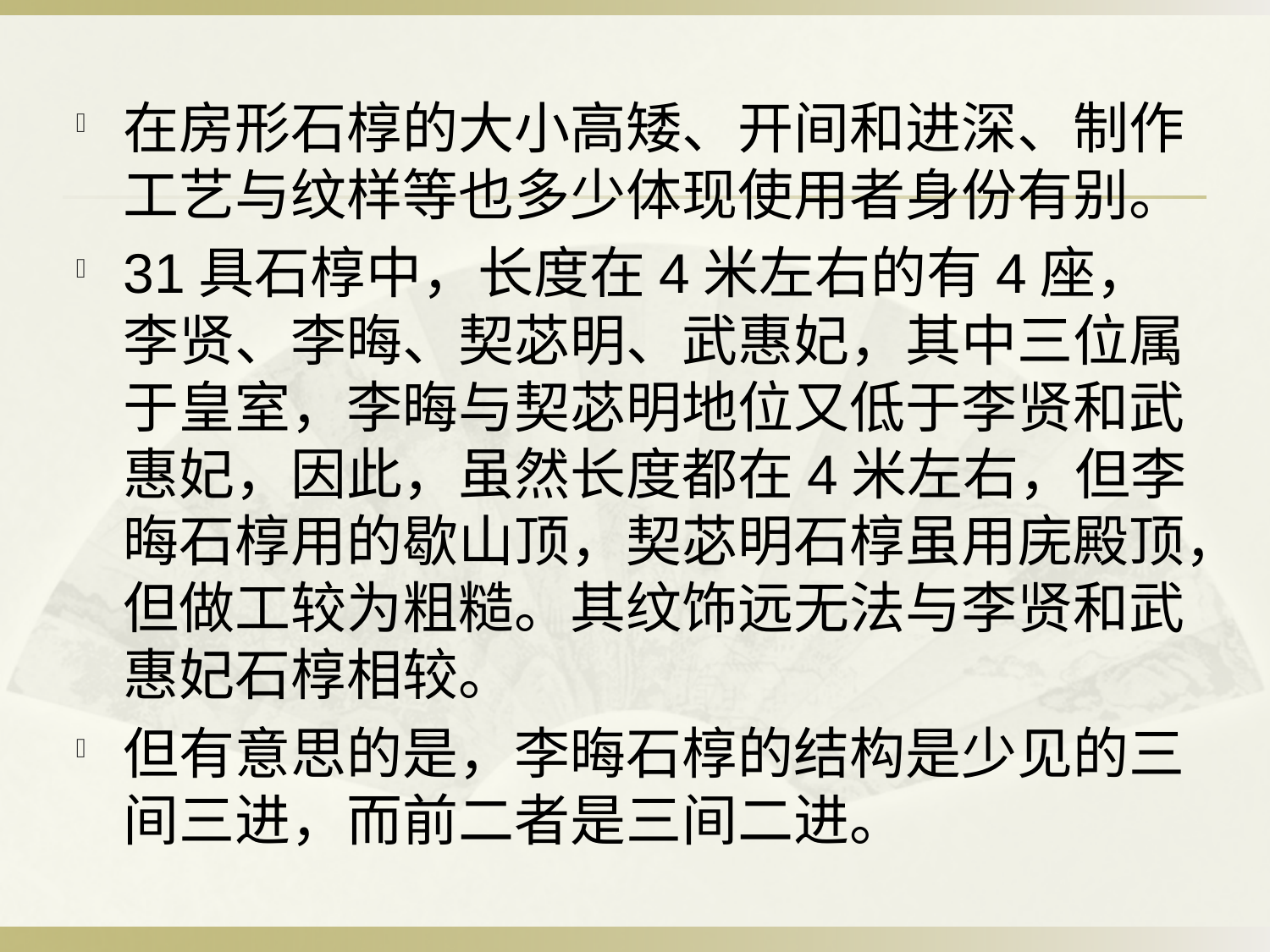

#
在房形石椁的大小高矮、开间和进深、制作工艺与纹样等也多少体现使用者身份有别。
31具石椁中，长度在4米左右的有4座，李贤、李晦、契苾明、武惠妃，其中三位属于皇室，李晦与契苾明地位又低于李贤和武惠妃，因此，虽然长度都在4米左右，但李晦石椁用的歇山顶，契苾明石椁虽用庑殿顶，但做工较为粗糙。其纹饰远无法与李贤和武惠妃石椁相较。
但有意思的是，李晦石椁的结构是少见的三间三进，而前二者是三间二进。